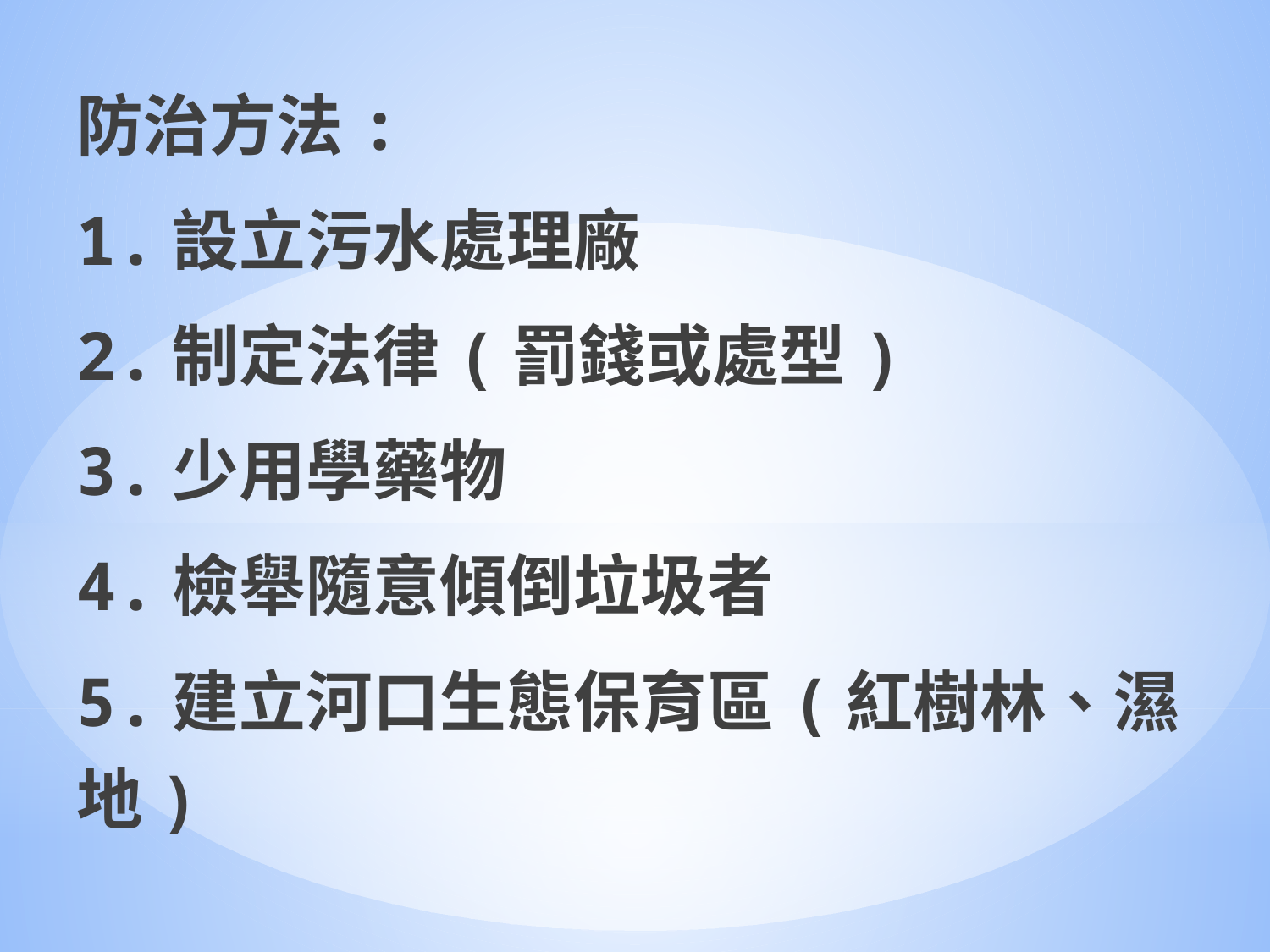

防治方法:
1.設立污水處理廠
2.制定法律(罰錢或處型)
3.少用學藥物
4.檢舉隨意傾倒垃圾者
5.建立河口生態保育區(紅樹林、濕地)